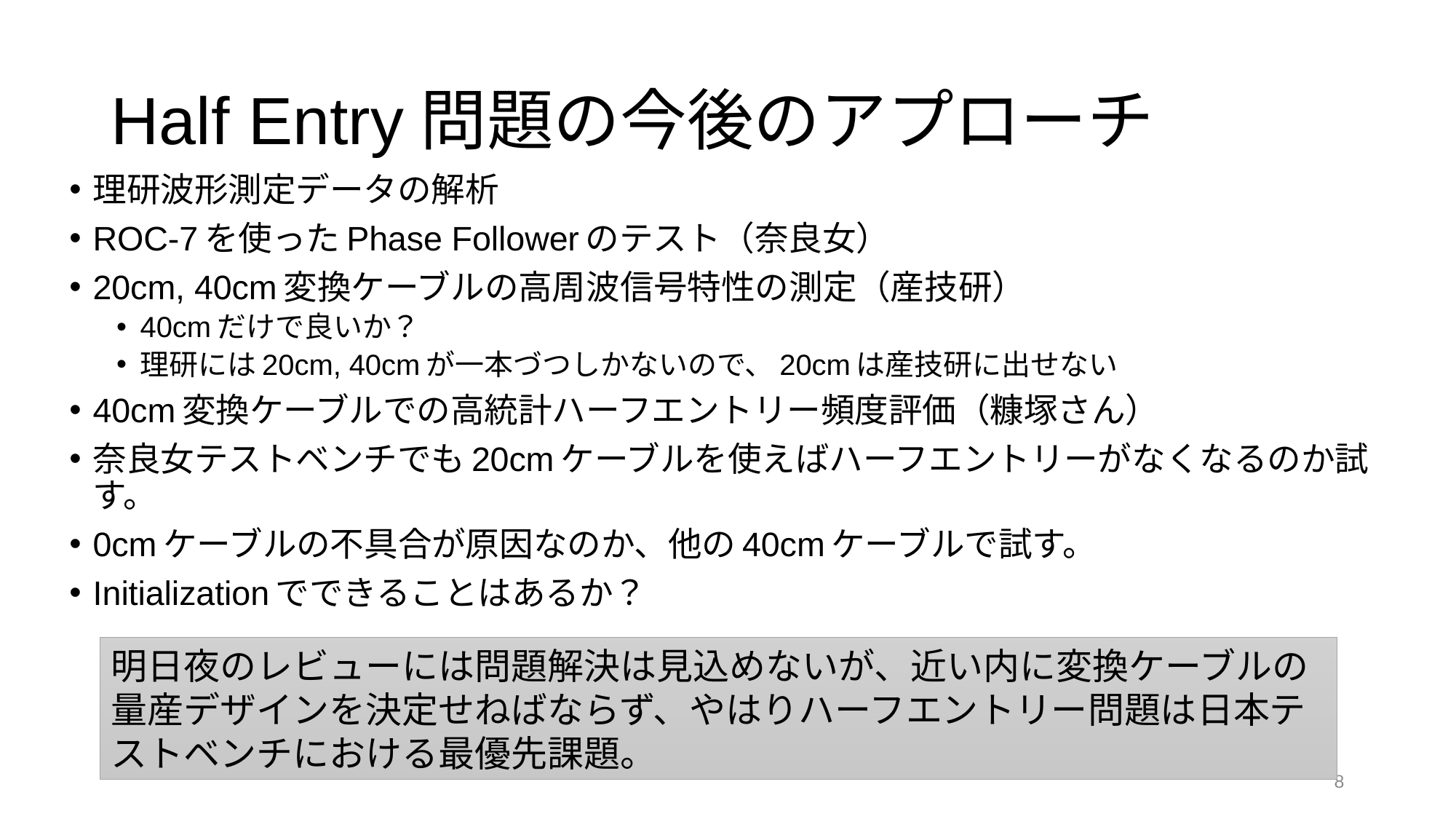

# Half Entry問題の今後のアプローチ
理研波形測定データの解析
ROC-7を使ったPhase Followerのテスト（奈良女）
20cm, 40cm変換ケーブルの高周波信号特性の測定（産技研）
40cmだけで良いか？
理研には20cm, 40cmが一本づつしかないので、20cmは産技研に出せない
40cm変換ケーブルでの高統計ハーフエントリー頻度評価（糠塚さん）
奈良女テストベンチでも20cmケーブルを使えばハーフエントリーがなくなるのか試す。
0cmケーブルの不具合が原因なのか、他の40cmケーブルで試す。
Initializationでできることはあるか？
明日夜のレビューには問題解決は見込めないが、近い内に変換ケーブルの量産デザインを決定せねばならず、やはりハーフエントリー問題は日本テストベンチにおける最優先課題。
8